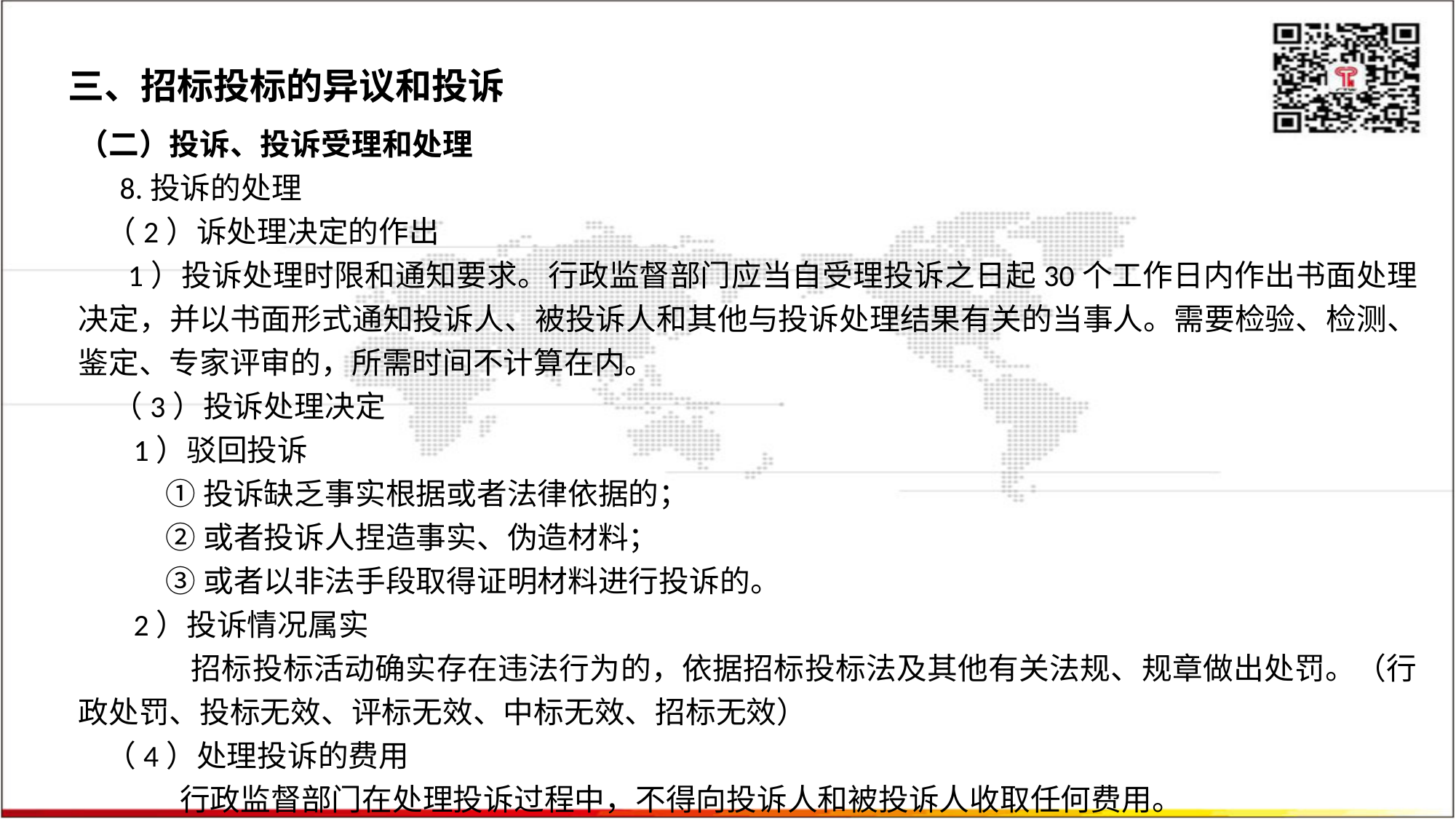

三、招标投标的异议和投诉
（二）投诉、投诉受理和处理
      8.投诉的处理
   （2）诉处理决定的作出
       1）投诉处理时限和通知要求。行政监督部门应当自受理投诉之日起30个工作日内作出书面处理决定，并以书面形式通知投诉人、被投诉人和其他与投诉处理结果有关的当事人。需要检验、检测、鉴定、专家评审的，所需时间不计算在内。
    （3）投诉处理决定
        1）驳回投诉
             ①投诉缺乏事实根据或者法律依据的；
             ②或者投诉人捏造事实、伪造材料；
             ③或者以非法手段取得证明材料进行投诉的。
        2）投诉情况属实
               招标投标活动确实存在违法行为的，依据招标投标法及其他有关法规、规章做出处罚。（行政处罚、投标无效、评标无效、中标无效、招标无效）
   （4）处理投诉的费用
              行政监督部门在处理投诉过程中，不得向投诉人和被投诉人收取任何费用。